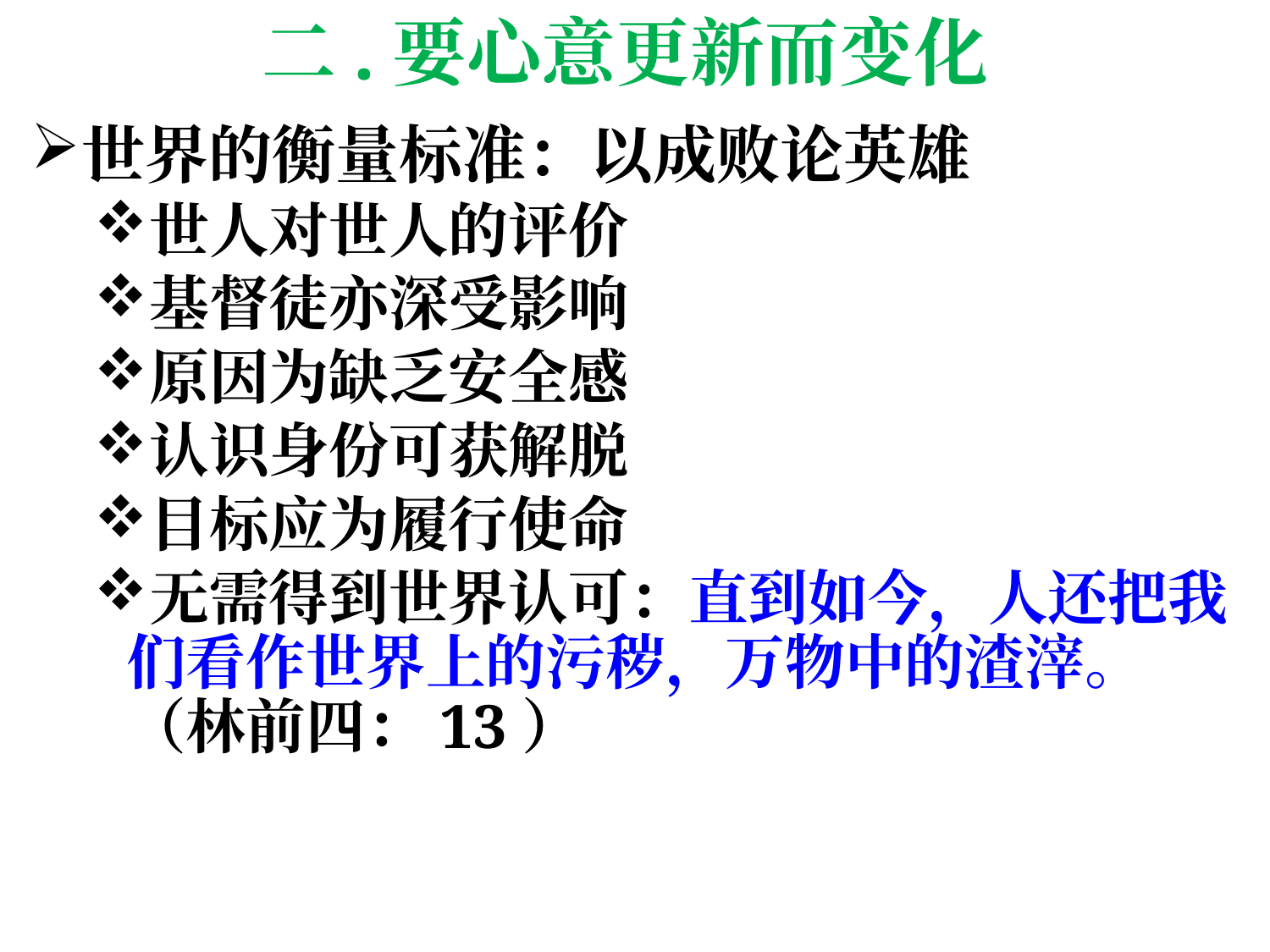

# 二.要心意更新而变化
世界的衡量标准：以成败论英雄
世人对世人的评价
基督徒亦深受影响
原因为缺乏安全感
认识身份可获解脱
目标应为履行使命
无需得到世界认可：直到如今，人还把我们看作世界上的污秽，万物中的渣滓。（林前四：13）